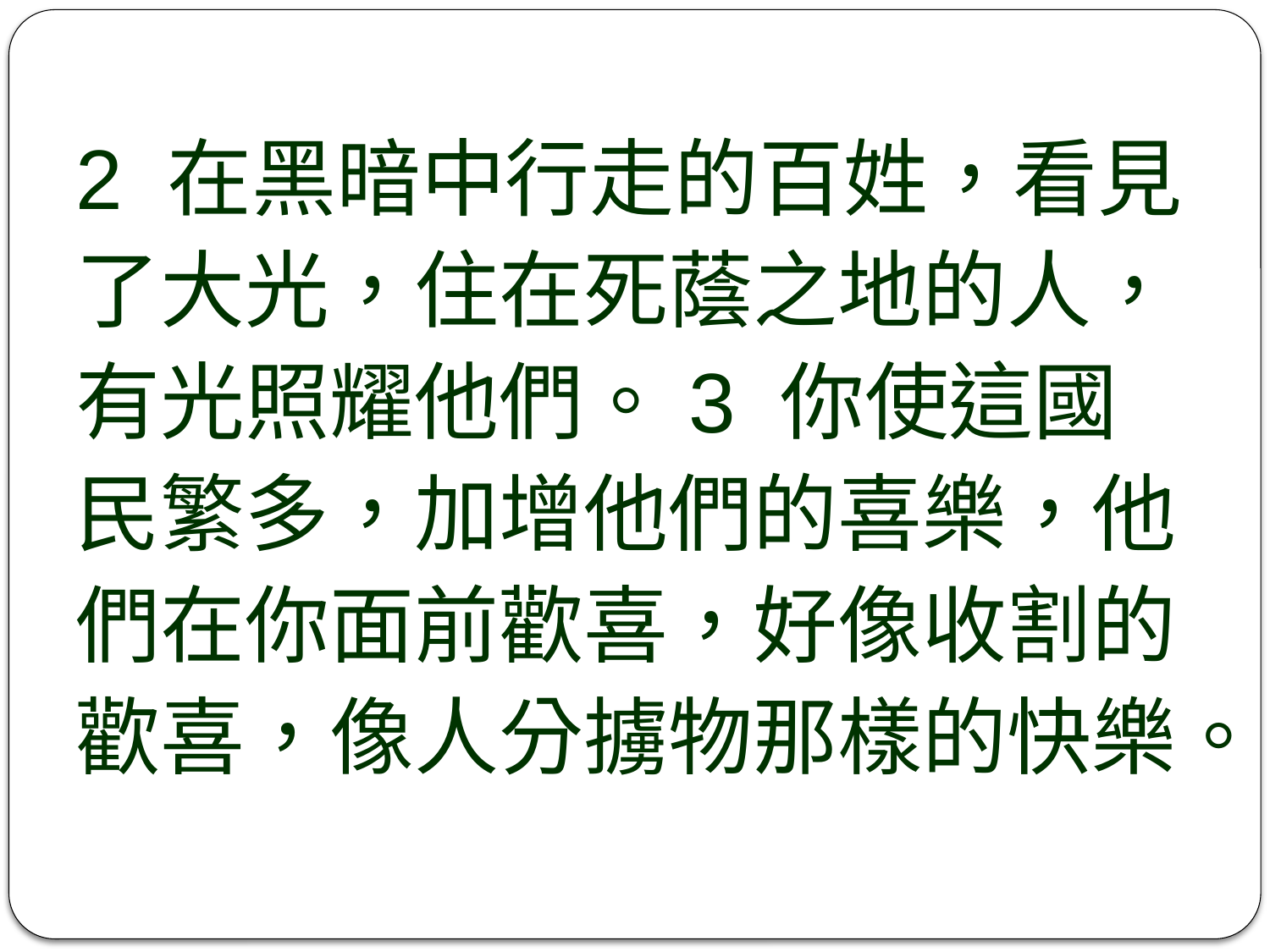

2 在黑暗中行走的百姓，看見了大光，住在死蔭之地的人，有光照耀他們。3 你使這國民繁多，加增他們的喜樂，他們在你面前歡喜，好像收割的歡喜，像人分擄物那樣的快樂。